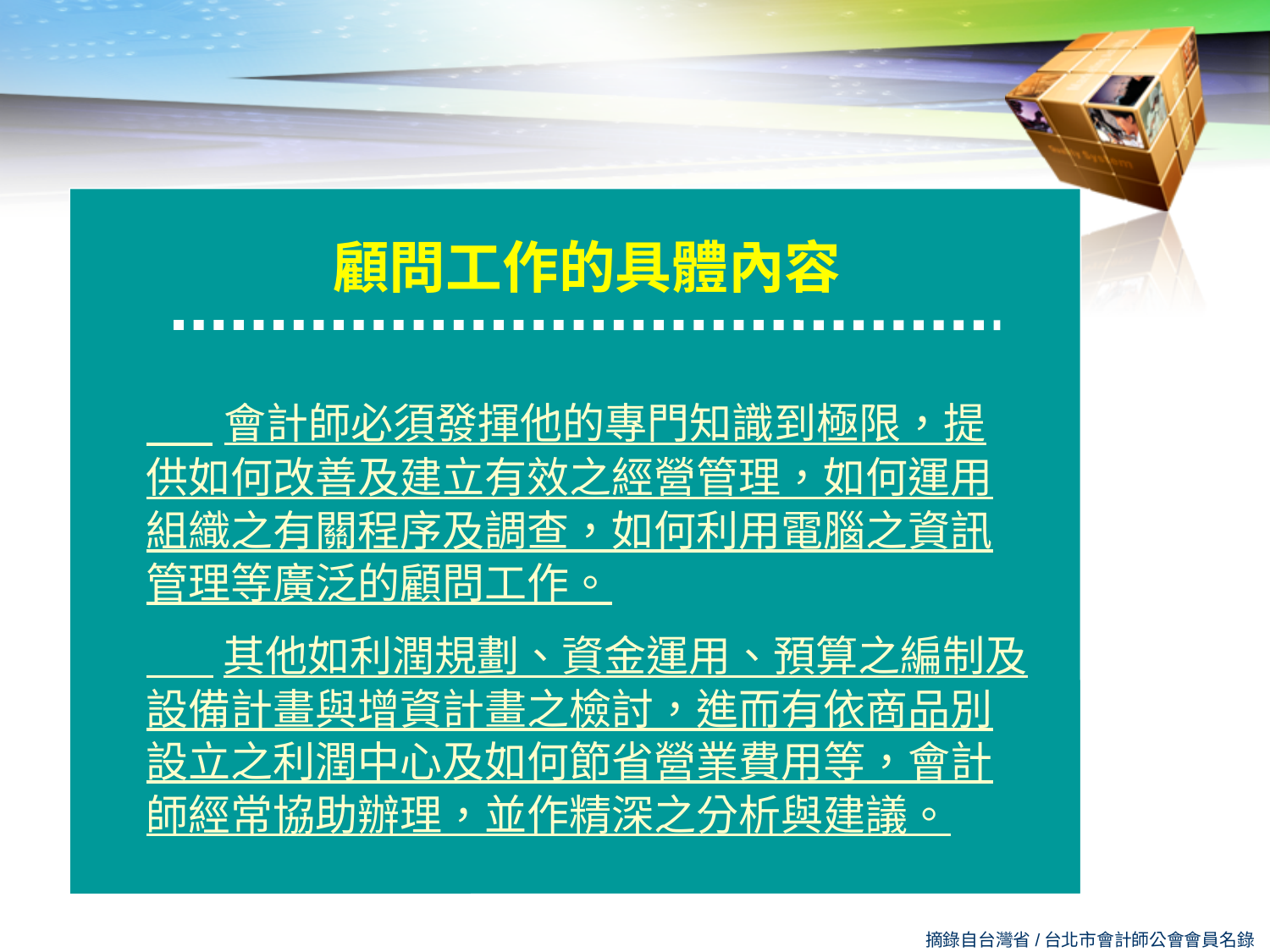

顧問工作的具體內容

      會計師必須發揮他的專門知識到極限，提供如何改善及建立有效之經營管理，如何運用組織之有關程序及調查，如何利用電腦之資訊管理等廣泛的顧問工作。
       其他如利潤規劃、資金運用、預算之編制及設備計畫與增資計畫之檢討，進而有依商品別設立之利潤中心及如何節省營業費用等，會計師經常協助辦理，並作精深之分析與建議。
摘錄自台灣省/台北市會計師公會會員名錄